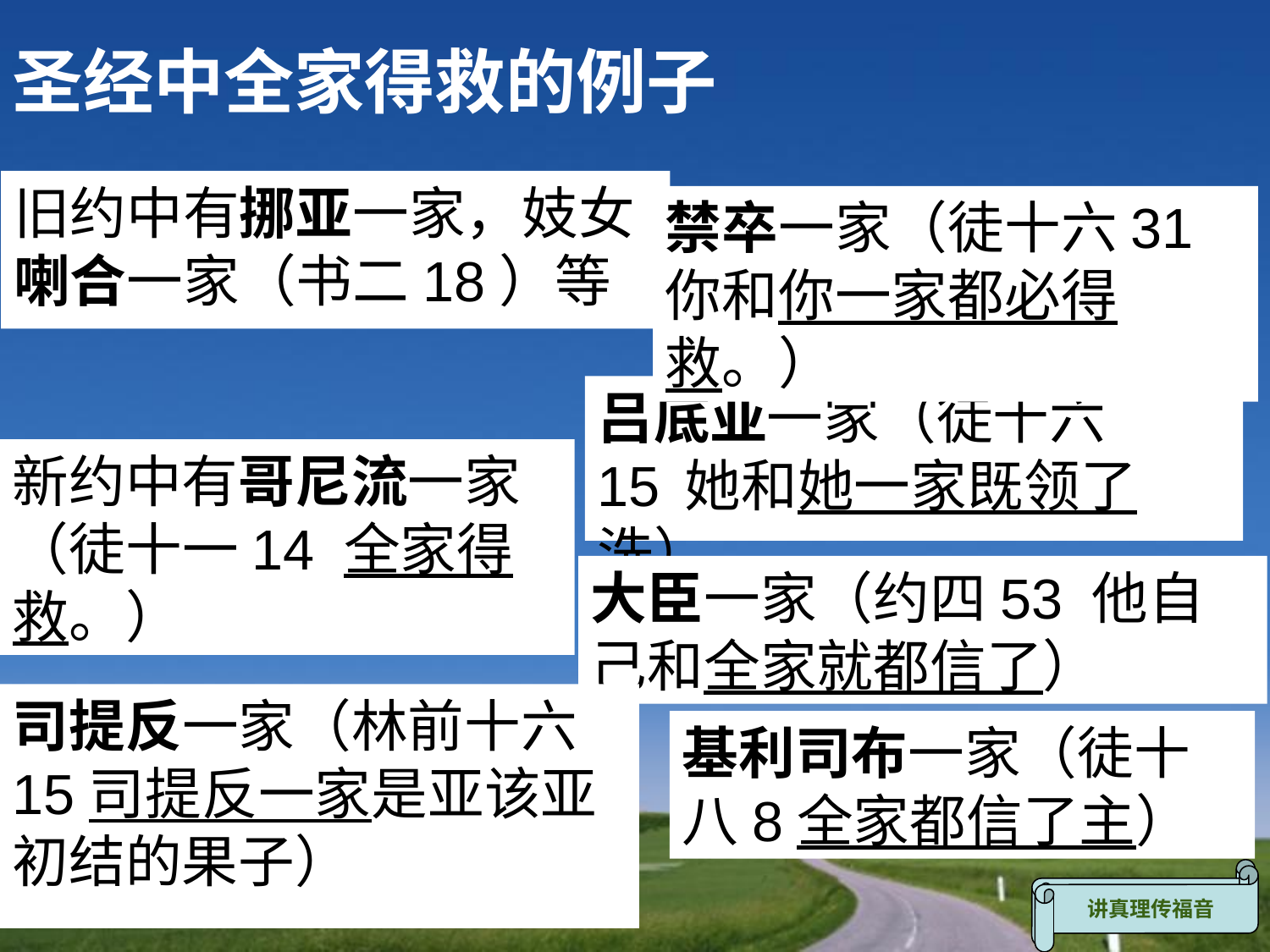

圣经中全家得救的例子
旧约中有挪亚一家，妓女喇合一家（书二18）等
禁卒一家（徒十六31 你和你一家都必得救。）
吕底亚一家（徒十六15 她和她一家既领了洗）
新约中有哥尼流一家（徒十一14 全家得救。）
大臣一家（约四53 他自己和全家就都信了）
司提反一家（林前十六15司提反一家是亚该亚初结的果子）
基利司布一家（徒十八8全家都信了主）
神经纶中的经营
讲真理传福音